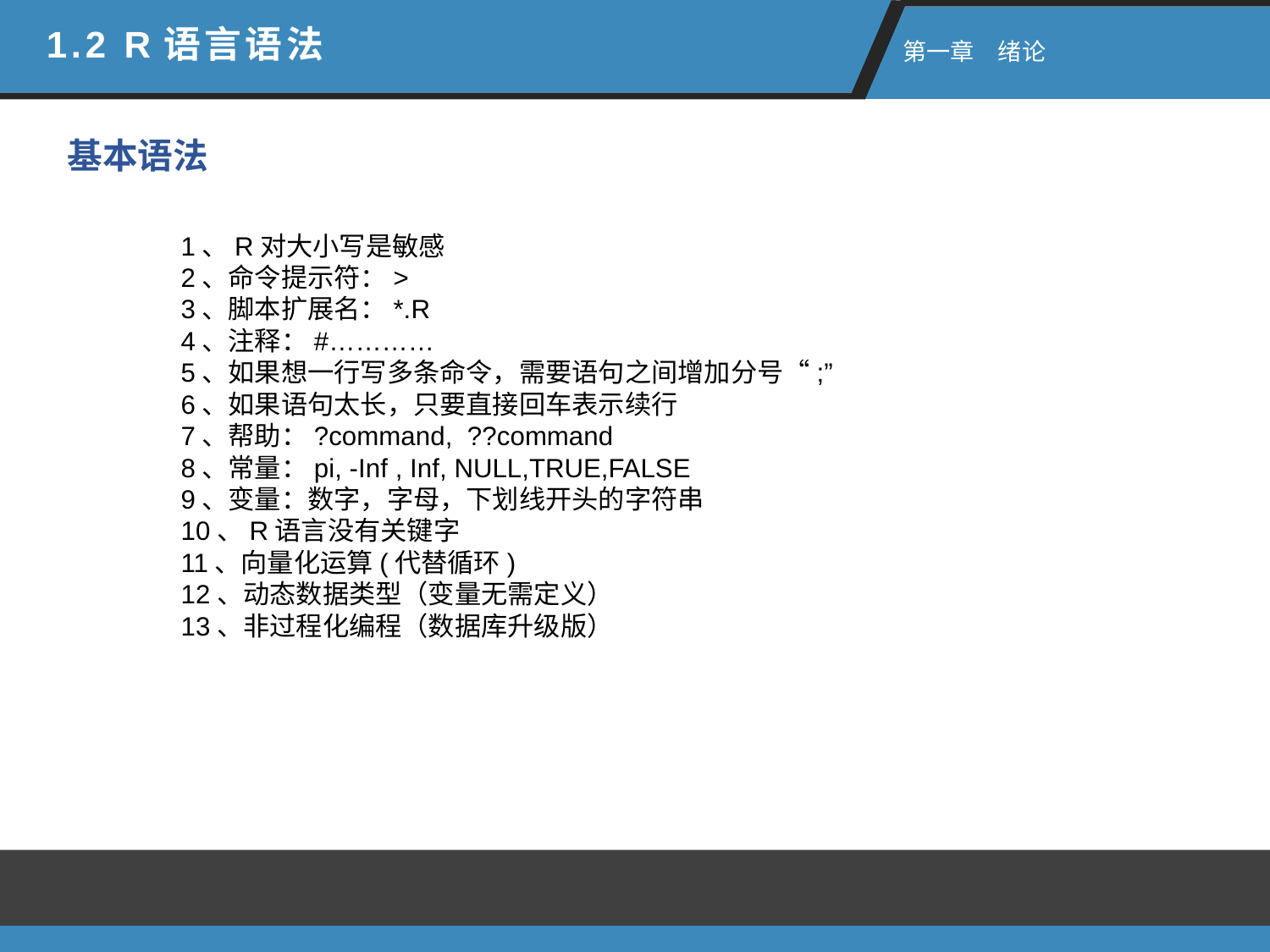

1.2 R语言语法
  第一章　绪论
基本语法
1、R对大小写是敏感
2、命令提示符：>
3、脚本扩展名：*.R
4、注释：#…………
5、如果想一行写多条命令，需要语句之间增加分号“;”
6、如果语句太长，只要直接回车表示续行
7、帮助：?command,  ??command
8、常量：pi, -Inf , Inf, NULL,TRUE,FALSE
9、变量：数字，字母，下划线开头的字符串
10、R语言没有关键字
11、向量化运算(代替循环)
12、动态数据类型（变量无需定义）
13、非过程化编程（数据库升级版）